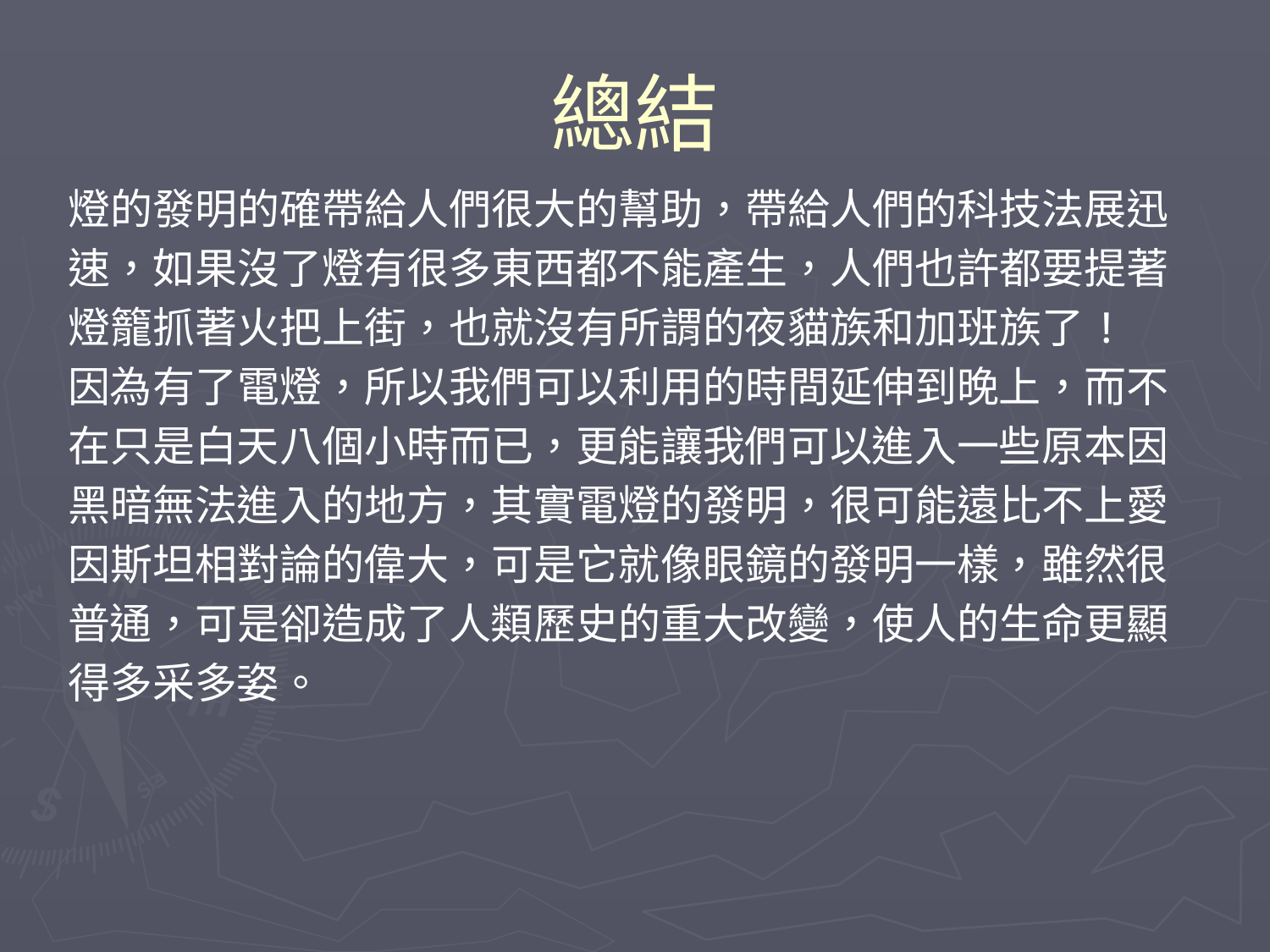

# 總結
燈的發明的確帶給人們很大的幫助，帶給人們的科技法展迅
速，如果沒了燈有很多東西都不能產生，人們也許都要提著
燈籠抓著火把上街，也就沒有所謂的夜貓族和加班族了!
因為有了電燈，所以我們可以利用的時間延伸到晚上，而不
在只是白天八個小時而已，更能讓我們可以進入一些原本因
黑暗無法進入的地方，其實電燈的發明，很可能遠比不上愛
因斯坦相對論的偉大，可是它就像眼鏡的發明一樣，雖然很
普通，可是卻造成了人類歷史的重大改變，使人的生命更顯
得多采多姿。